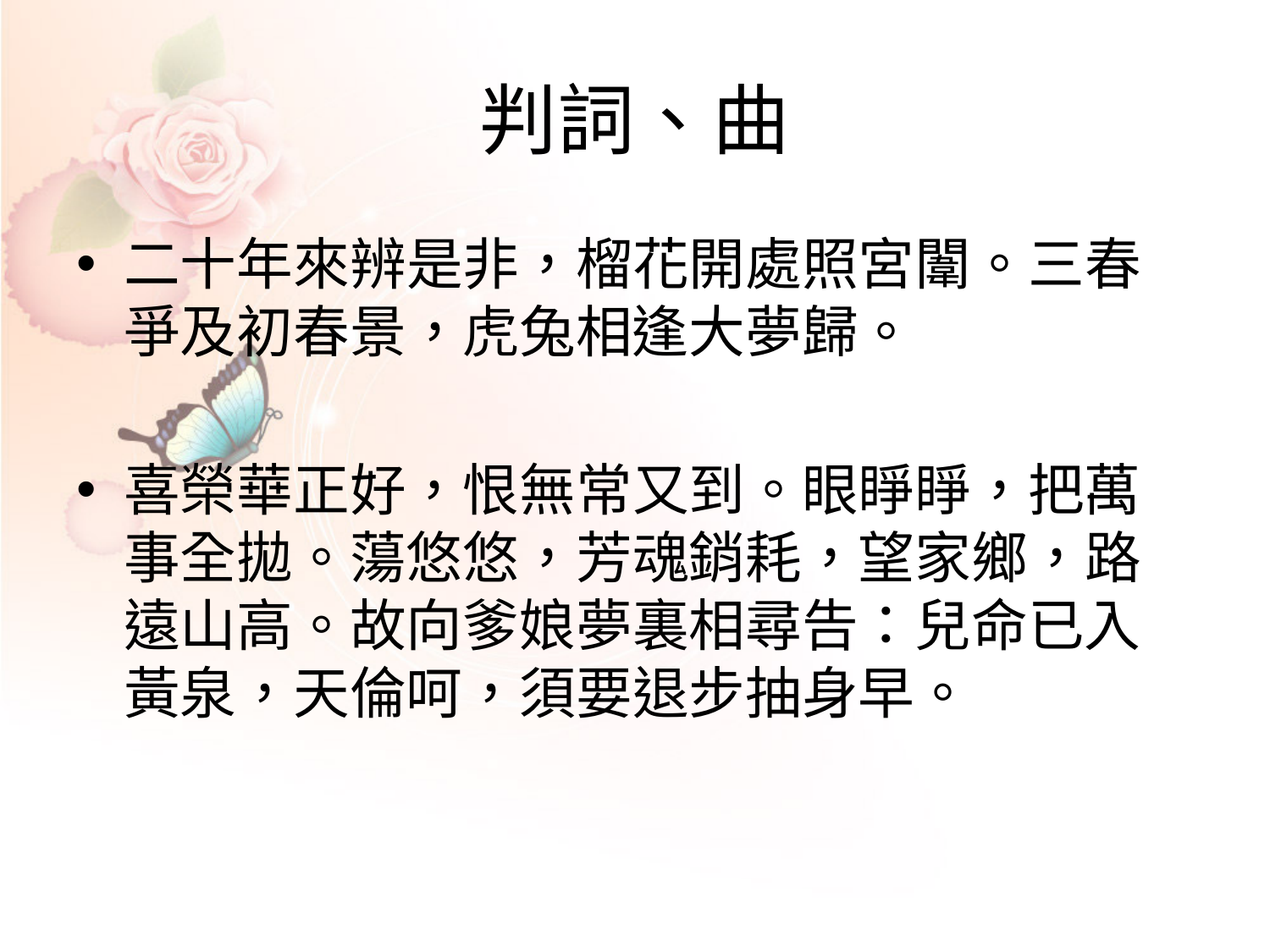

# 判詞、曲
二十年來辨是非，榴花開處照宮闈。三春爭及初春景，虎兔相逢大夢歸。

喜榮華正好，恨無常又到。眼睜睜，把萬事全拋。蕩悠悠，芳魂銷耗，望家鄉，路遠山高。故向爹娘夢裏相尋告：兒命已入黃泉，天倫呵，須要退步抽身早。